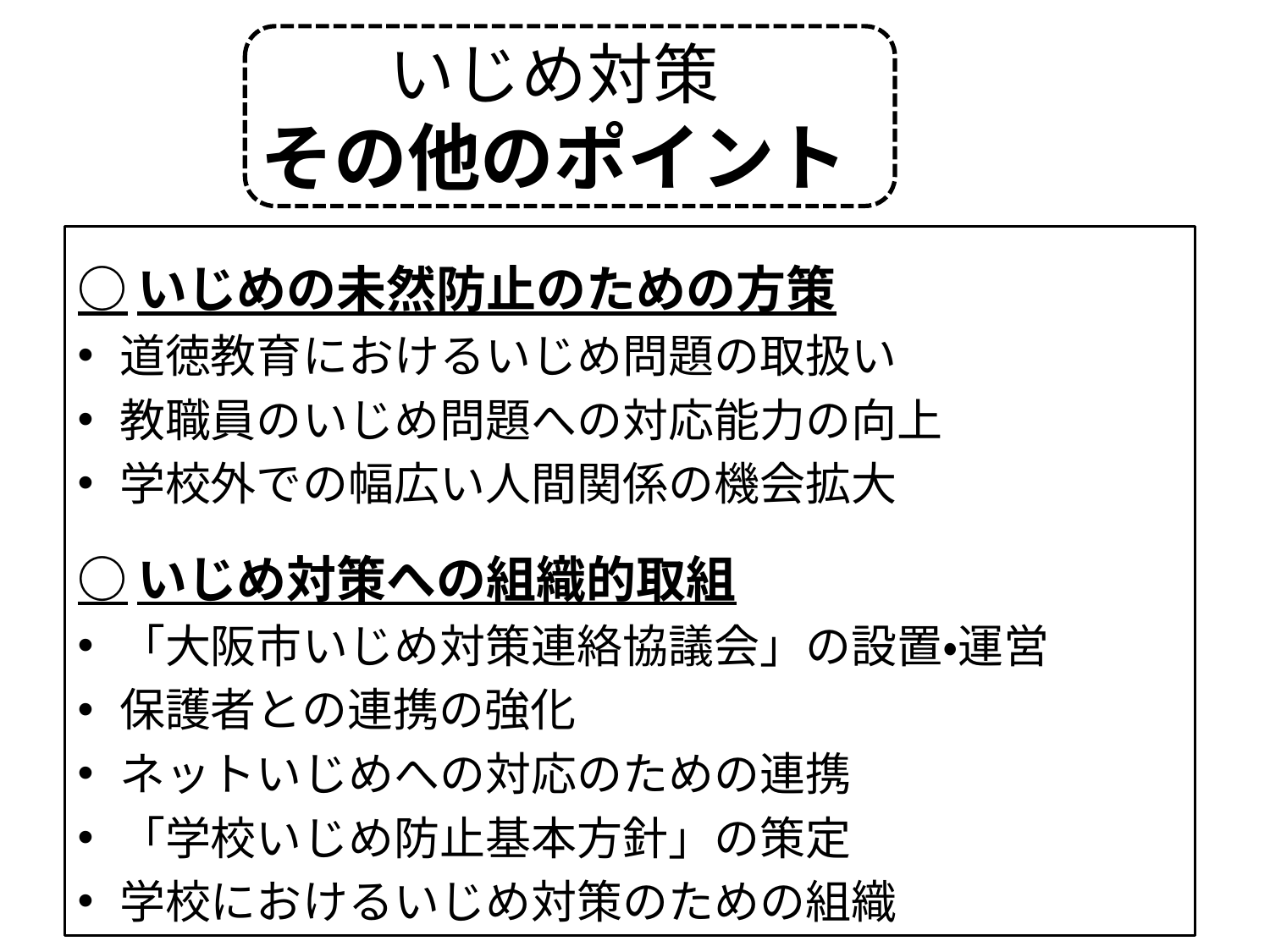

# いじめ対策 その他のポイント

○いじめの未然防止のための方策
道徳教育におけるいじめ問題の取扱い
教職員のいじめ問題への対応能力の向上
学校外での幅広い人間関係の機会拡大

○いじめ対策への組織的取組
「大阪市いじめ対策連絡協議会」の設置・運営
保護者との連携の強化
ネットいじめへの対応のための連携
「学校いじめ防止基本方針」の策定
学校におけるいじめ対策のための組織